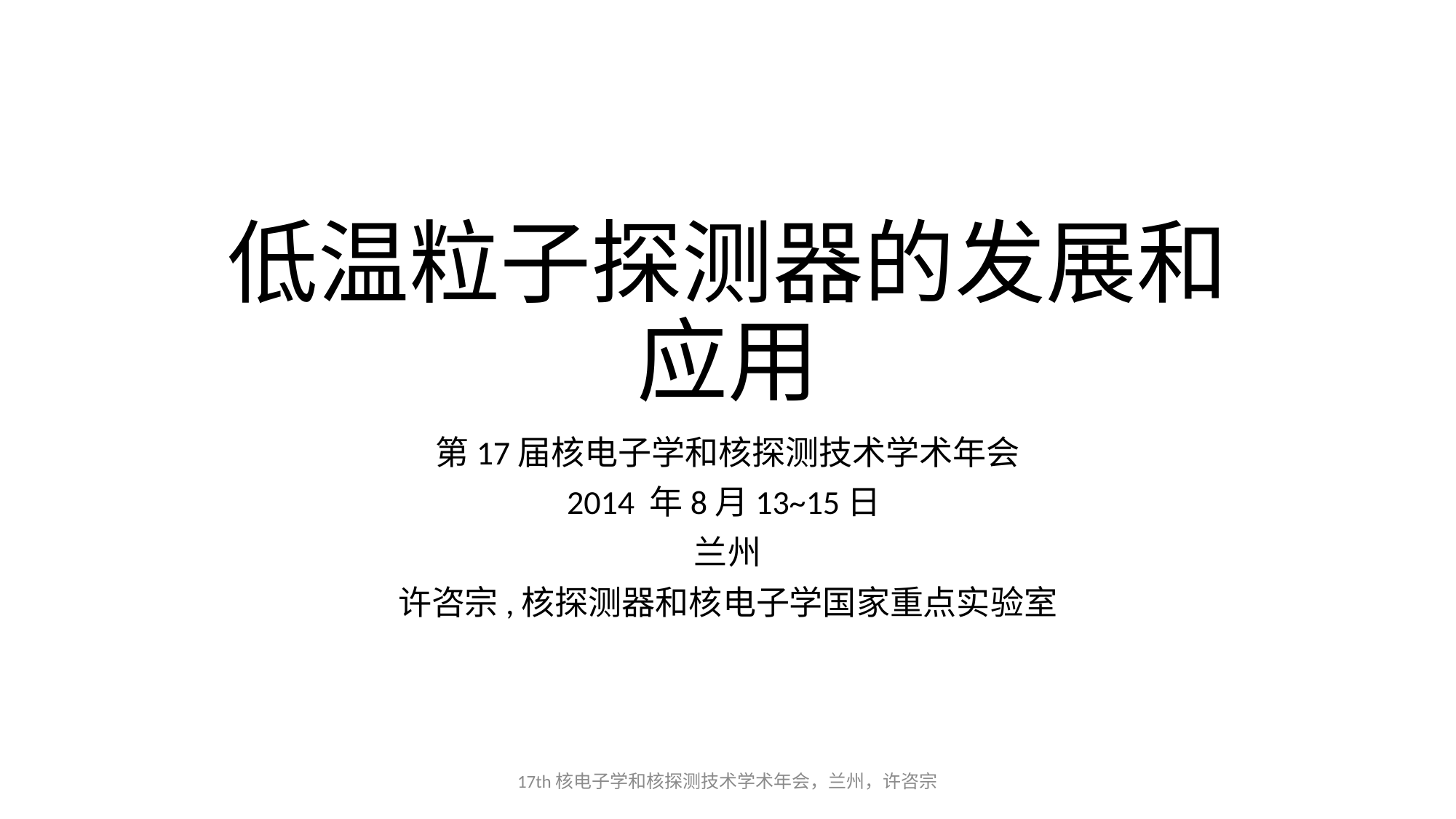

# 低温粒子探测器的发展和应用
第17届核电子学和核探测技术学术年会
2014 年8月13~15日
兰州
许咨宗,核探测器和核电子学国家重点实验室
17th核电子学和核探测技术学术年会，兰州，许咨宗